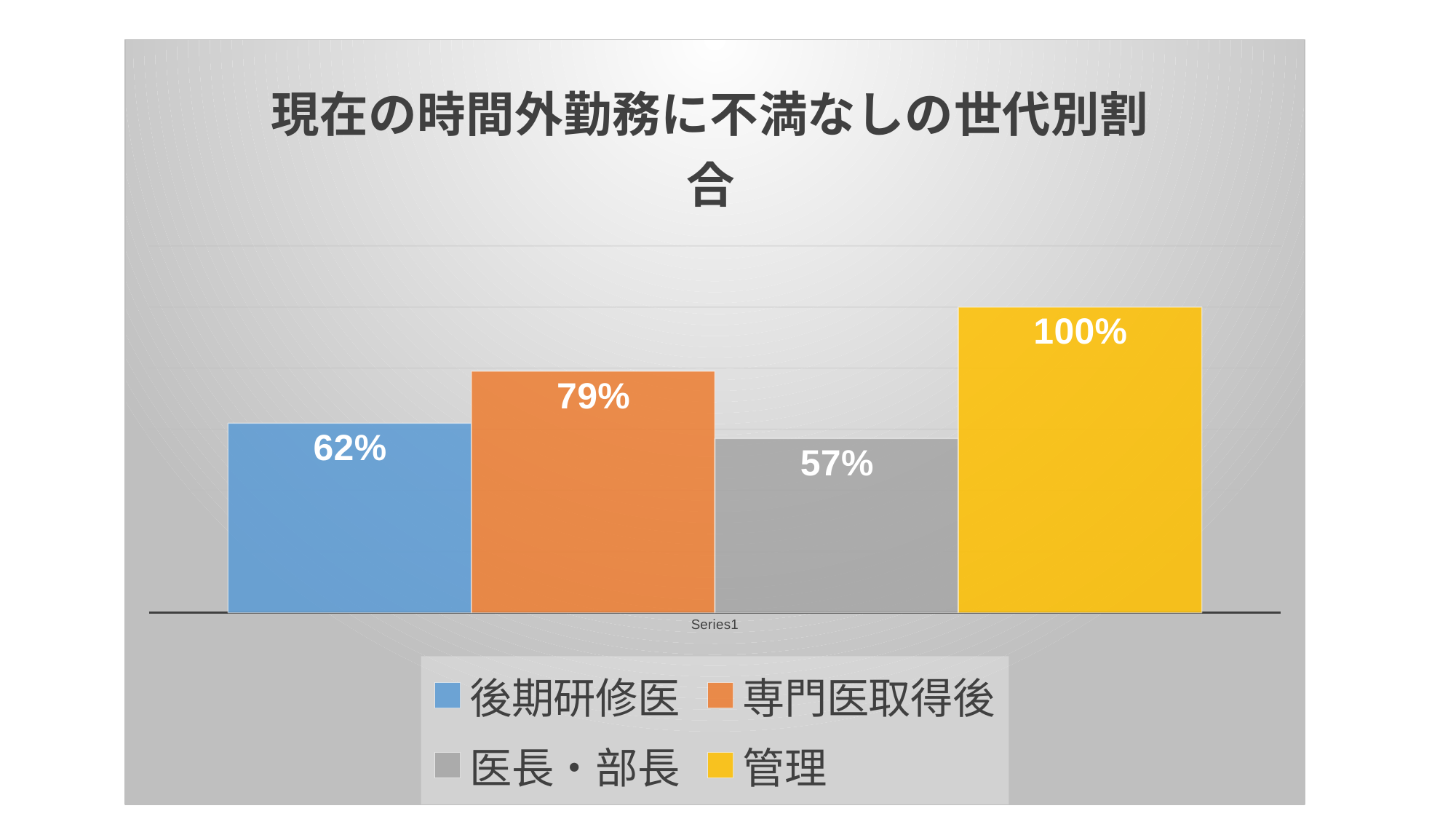

### Chart: 現在の時間外勤務に不満なしの世代別割合

| Category | 後期研修医 | 専門医取得後 | 医長・部長 | 管理 |
|---|---|---|---|---|
|  | 0.62 | 0.79 | 0.57 | 1.0 |